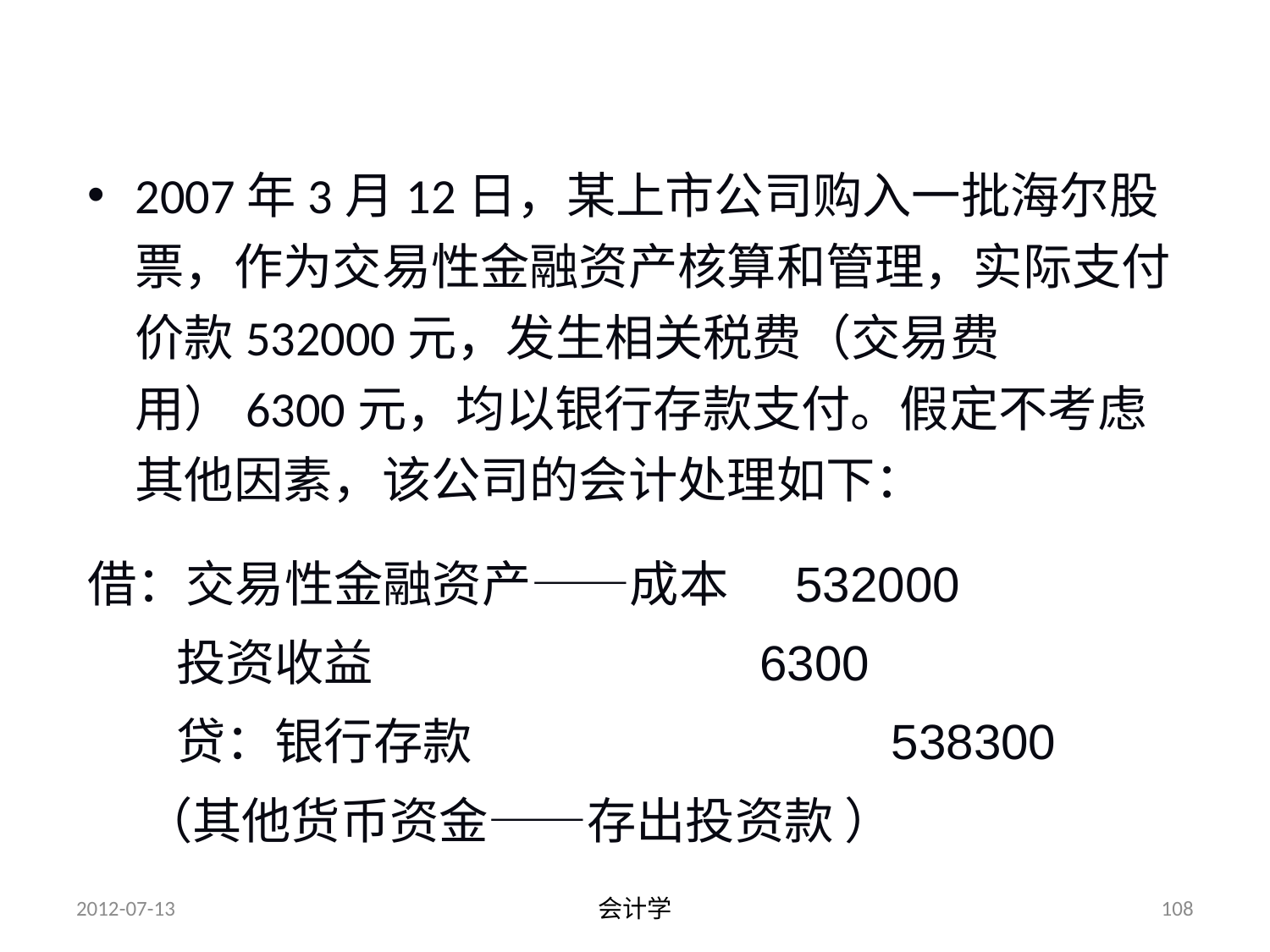

# [例3-2]
2007年3月12日，某上市公司购入一批海尔股票，作为交易性金融资产核算和管理，实际支付价款532000元，发生相关税费（交易费用）6300元，均以银行存款支付。假定不考虑其他因素，该公司的会计处理如下：
借：交易性金融资产——成本     532000
       投资收益                                  6300
       贷：银行存款                                     538300
    （其他货币资金——存出投资款 ）
2012-07-13
会计学
108